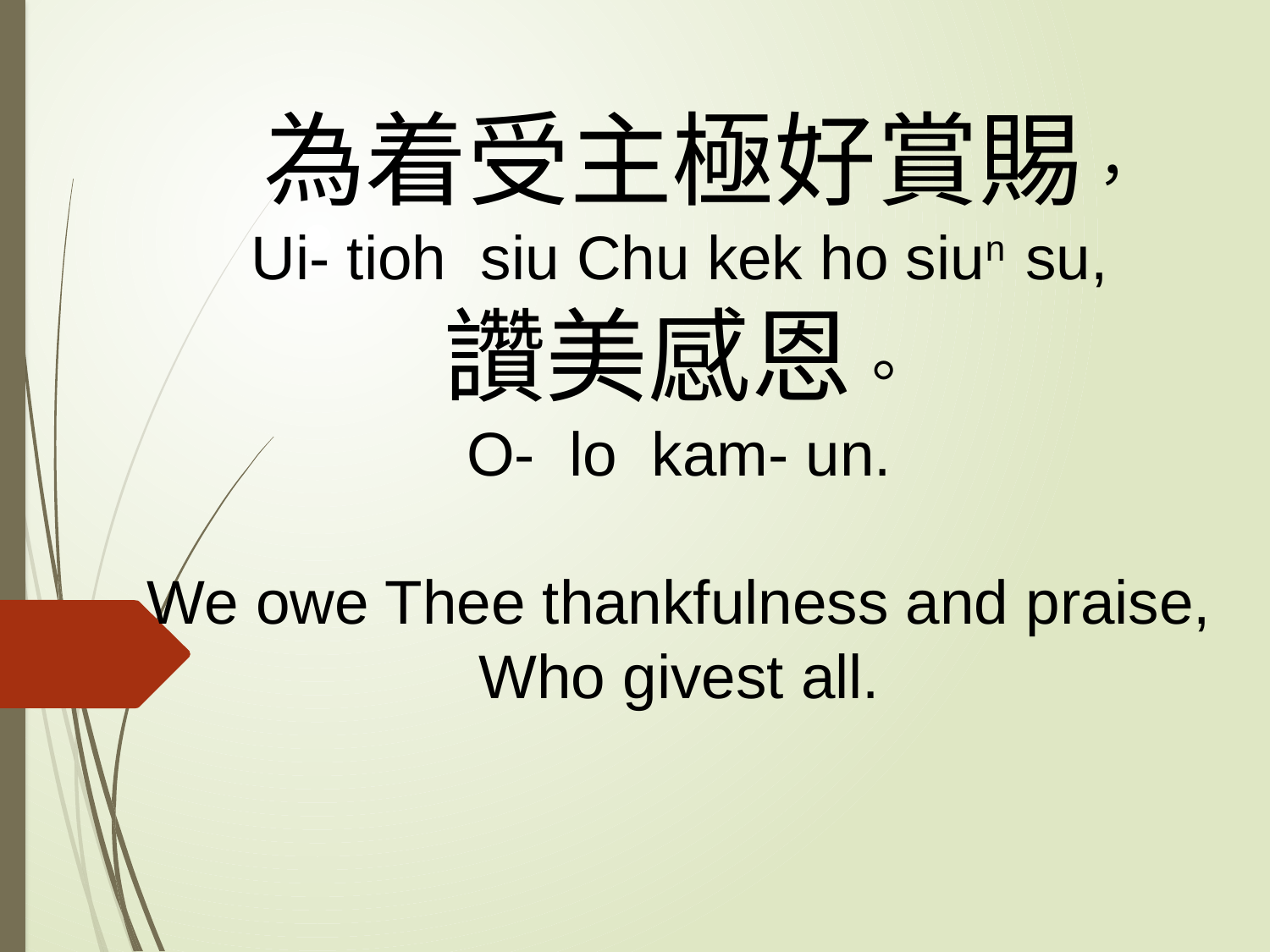

# 為着受主極好賞賜， Ui- tioh  siu Chu kek ho siun  su, 讚美感恩。 O-  lo  kam- un. We owe Thee thankfulness and praise, Who givest all.